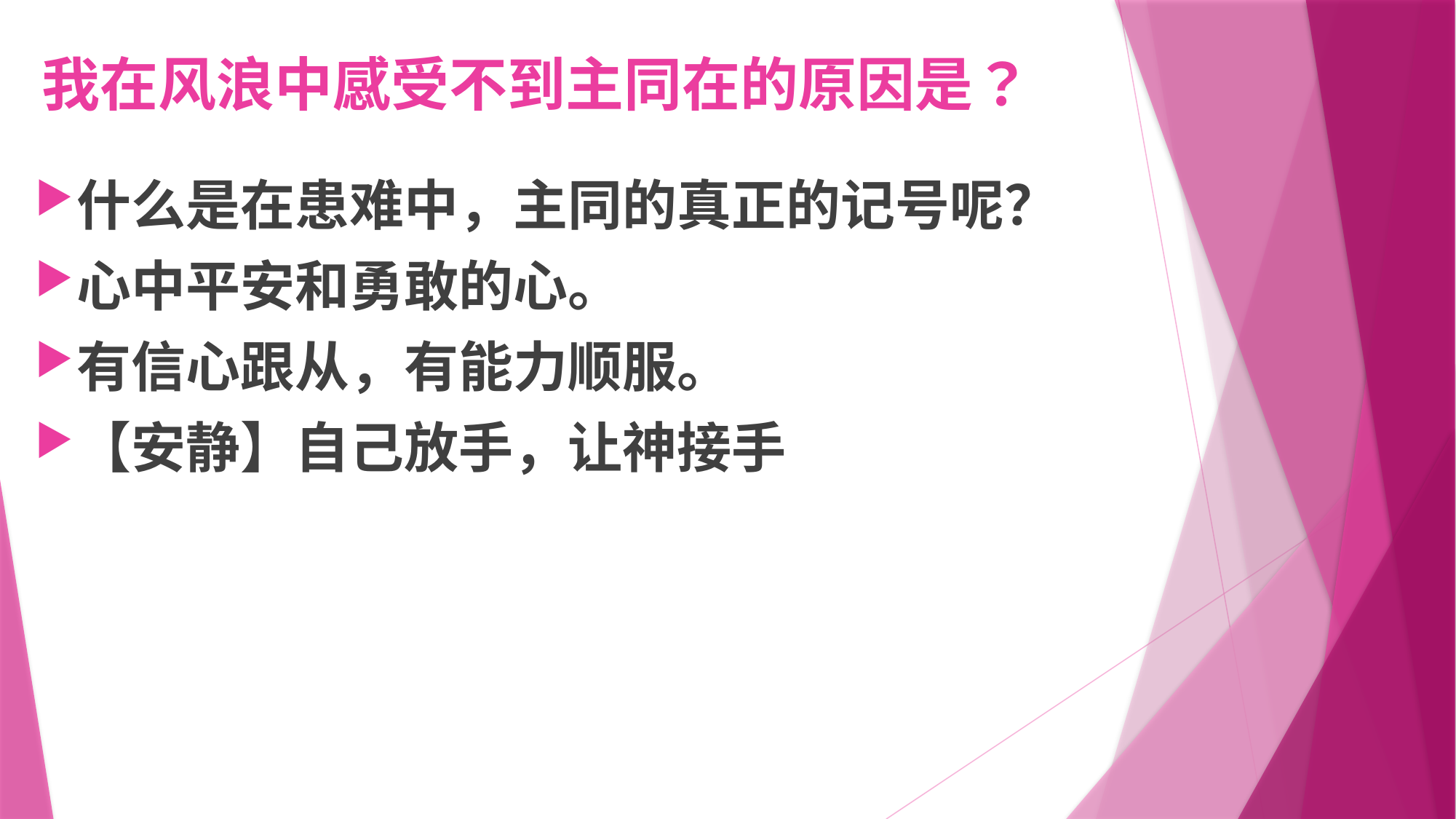

# 我在风浪中感受不到主同在的原因是？
什么是在患难中，主同的真正的记号呢？
心中平安和勇敢的心。
有信心跟从，有能力顺服。
【安静】自己放手，让神接手